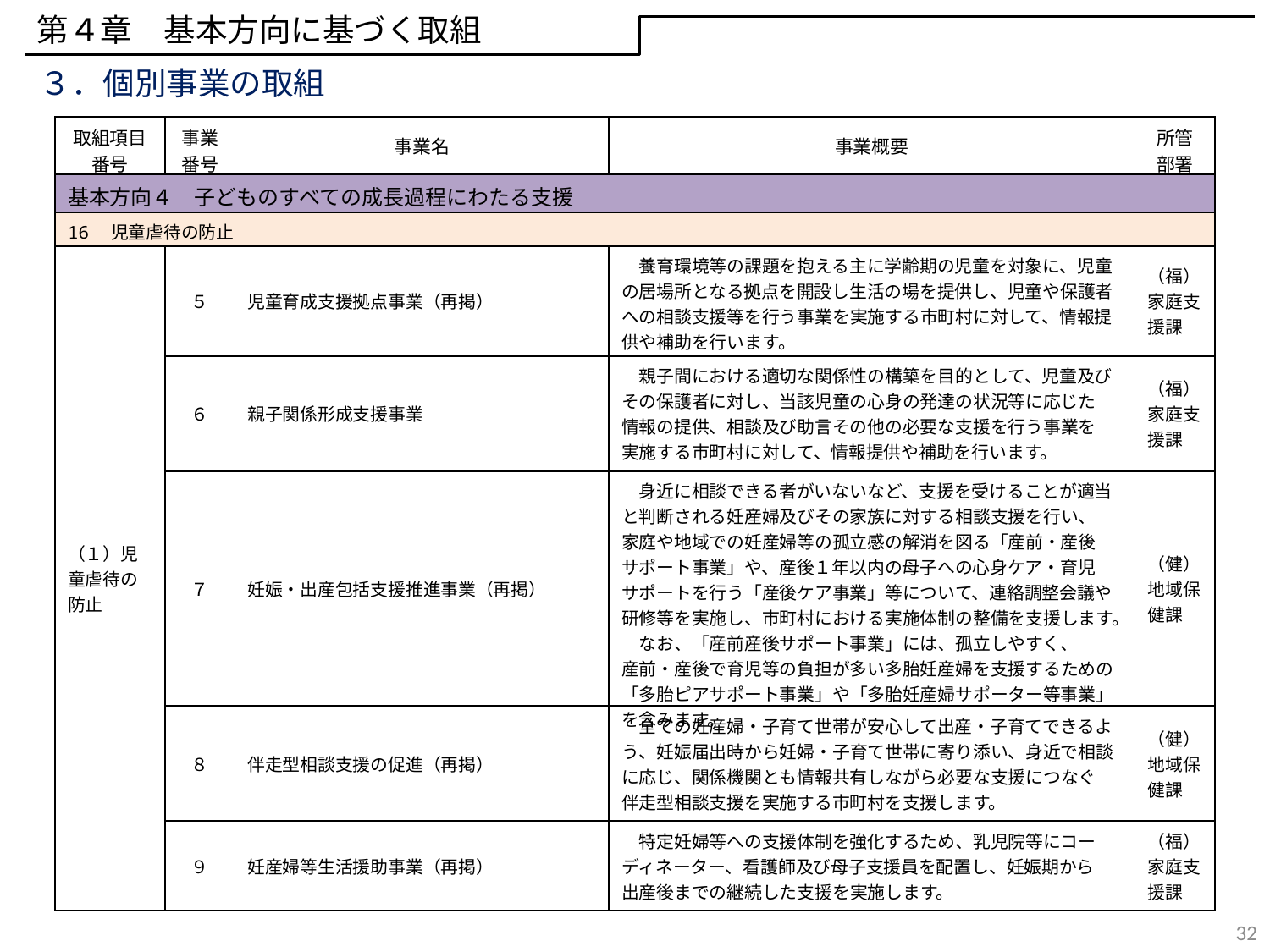

第４章　基本方向に基づく取組
３．個別事業の取組
| 取組項目 番号 | 事業 番号 | 事業名 | 事業概要 | 所管 部署 |
| --- | --- | --- | --- | --- |
| 基本方向４　子どものすべての成長過程にわたる支援 |  |  |  |  |
| 16　児童虐待の防止 |  |  |  |  |
| （１）児童虐待の防止 | ５ | 児童育成支援拠点事業（再掲） | 養育環境等の課題を抱える主に学齢期の児童を対象に、児童の居場所となる拠点を開設し生活の場を提供し、児童や保護者への相談支援等を行う事業を実施する市町村に対して、情報提供や補助を行います。 | （福）家庭支援課 |
|  | ６ | 親子関係形成支援事業 | 親子間における適切な関係性の構築を目的として、児童及びその保護者に対し、当該児童の心身の発達の状況等に応じた 情報の提供、相談及び助言その他の必要な支援を行う事業を 実施する市町村に対して、情報提供や補助を行います。 | （福）家庭支援課 |
| （１）児童虐待の防止 | ７ | 妊娠・出産包括支援推進事業（再掲） | 身近に相談できる者がいないなど、支援を受けることが適当と判断される妊産婦及びその家族に対する相談支援を行い、 家庭や地域での妊産婦等の孤立感の解消を図る「産前・産後 サポート事業」や、産後１年以内の母子への心身ケア・育児 サポートを行う「産後ケア事業」等について、連絡調整会議や研修等を実施し、市町村における実施体制の整備を支援します。 　なお、「産前産後サポート事業」には、孤立しやすく、 産前・産後で育児等の負担が多い多胎妊産婦を支援するための「多胎ピアサポート事業」や「多胎妊産婦サポーター等事業」を含みます。 | （健）地域保健課 |
|  | ８ | 伴走型相談支援の促進（再掲） | 全ての妊産婦・子育て世帯が安心して出産・子育てできるよう、妊娠届出時から妊婦・子育て世帯に寄り添い、身近で相談に応じ、関係機関とも情報共有しながら必要な支援につなぐ 伴走型相談支援を実施する市町村を支援します。 | （健）地域保健課 |
|  | ９ | 妊産婦等生活援助事業（再掲） | 特定妊婦等への支援体制を強化するため、乳児院等にコーディネーター、看護師及び母子支援員を配置し、妊娠期から 出産後までの継続した支援を実施します。 | （福）家庭支援課 |
32